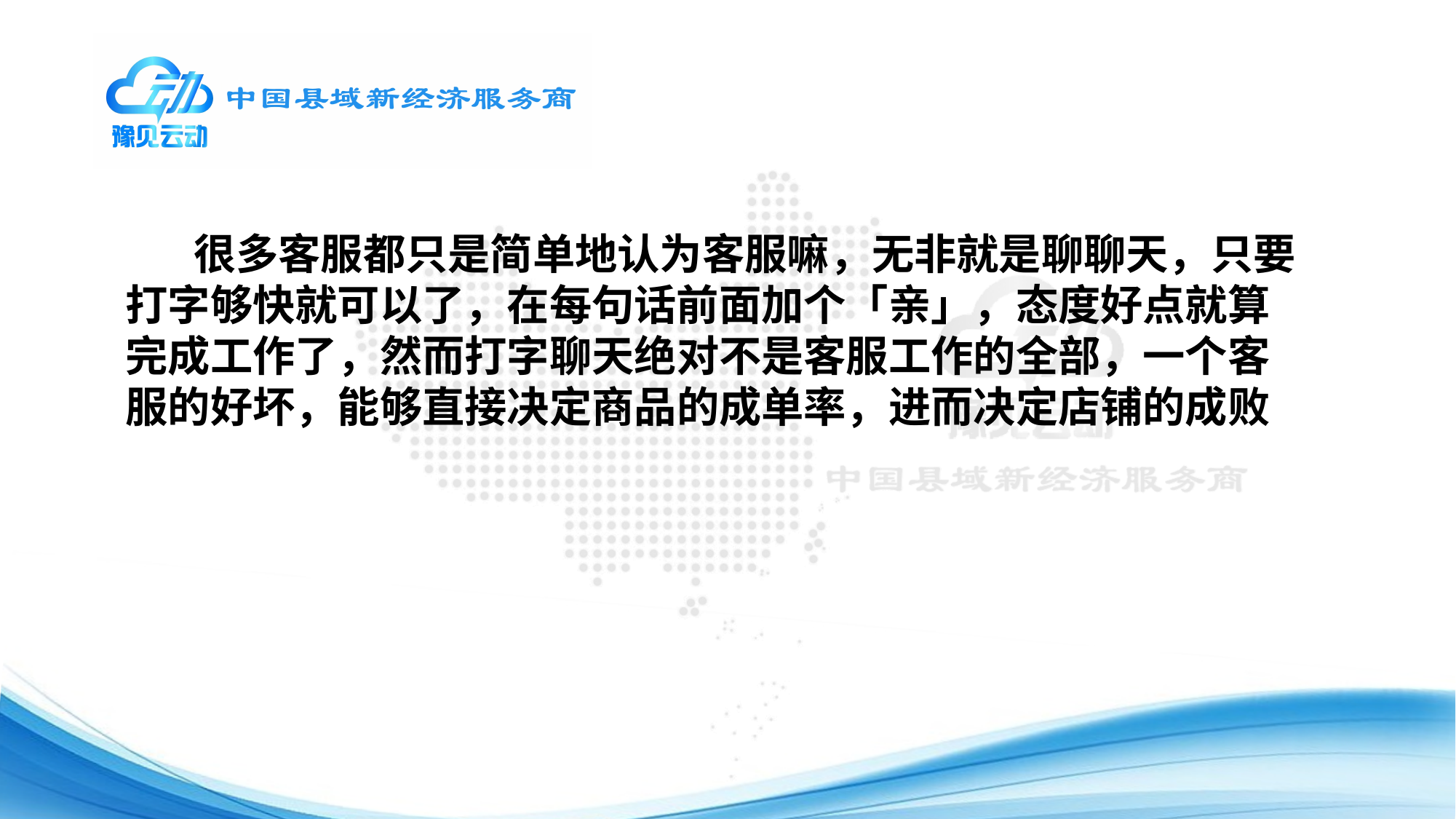

很多客服都只是简单地认为客服嘛，无非就是聊聊天，只要打字够快就可以了，在每句话前面加个「亲」，态度好点就算完成工作了，然而打字聊天绝对不是客服工作的全部，一个客服的好坏，能够直接决定商品的成单率，进而决定店铺的成败